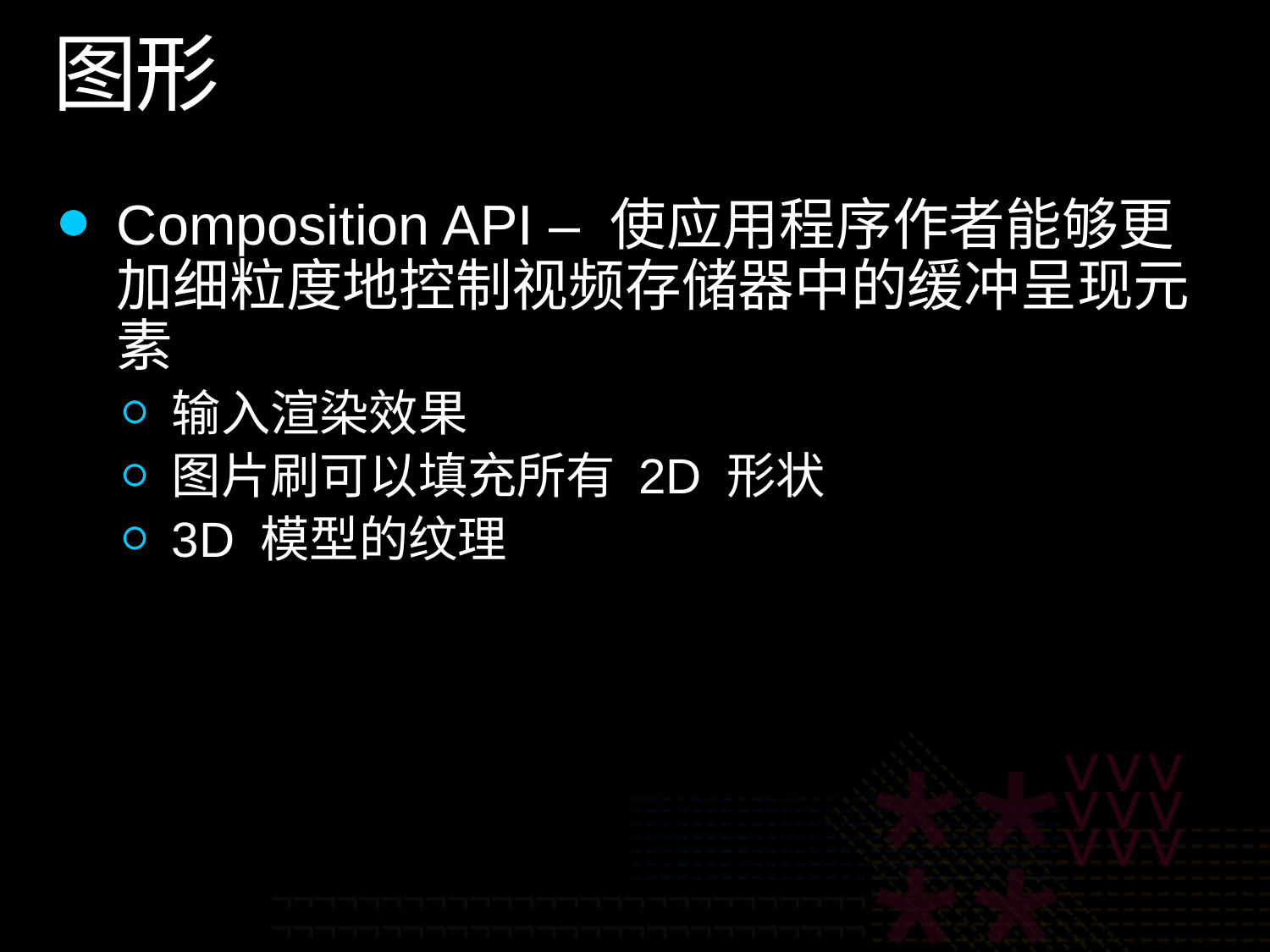

# 图形
Composition API – 使应用程序作者能够更加细粒度地控制视频存储器中的缓冲呈现元素
输入渲染效果
图片刷可以填充所有 2D 形状
3D 模型的纹理